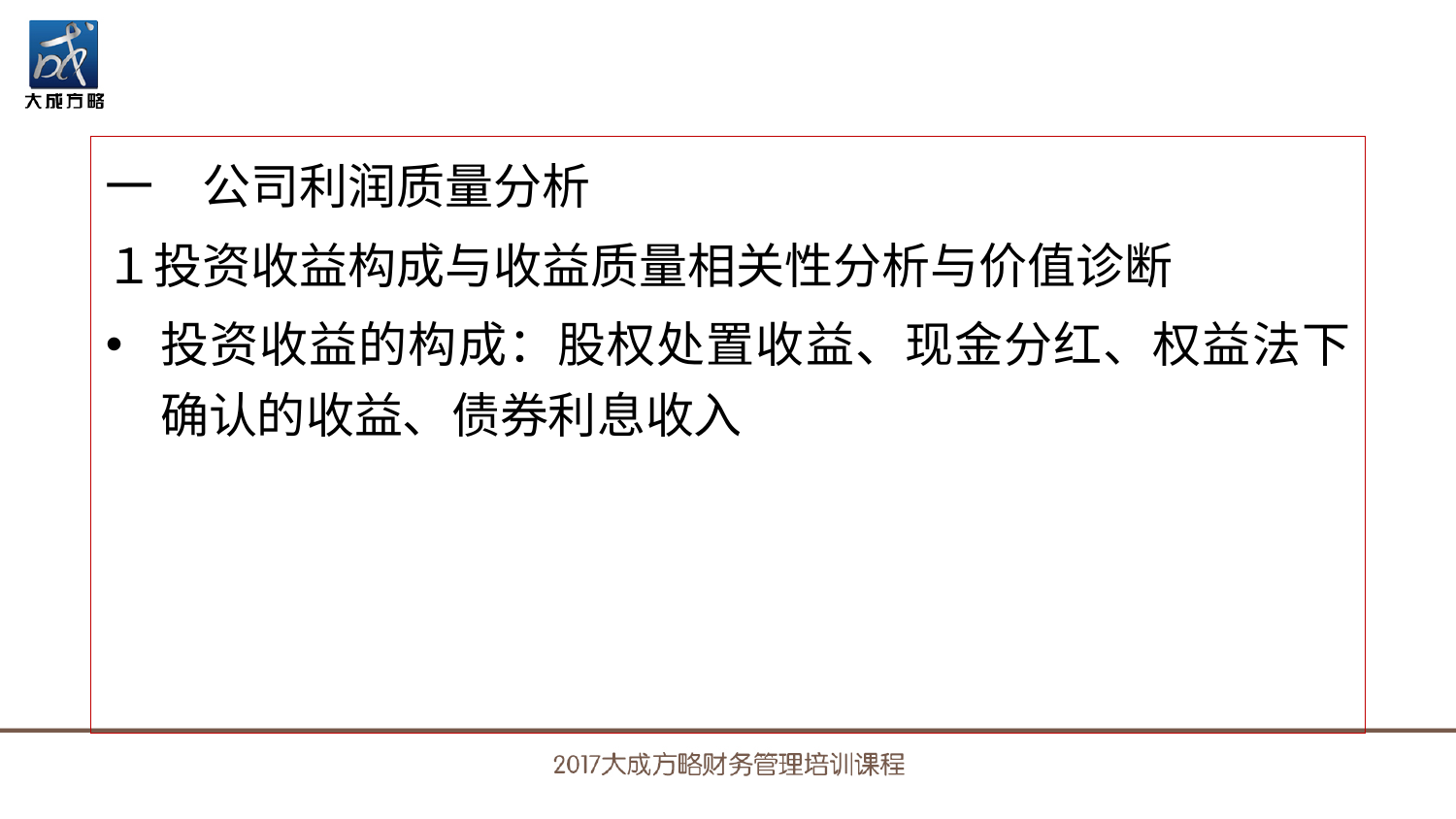

一　公司利润质量分析
１投资收益构成与收益质量相关性分析与价值诊断
投资收益的构成：股权处置收益、现金分红、权益法下确认的收益、债券利息收入